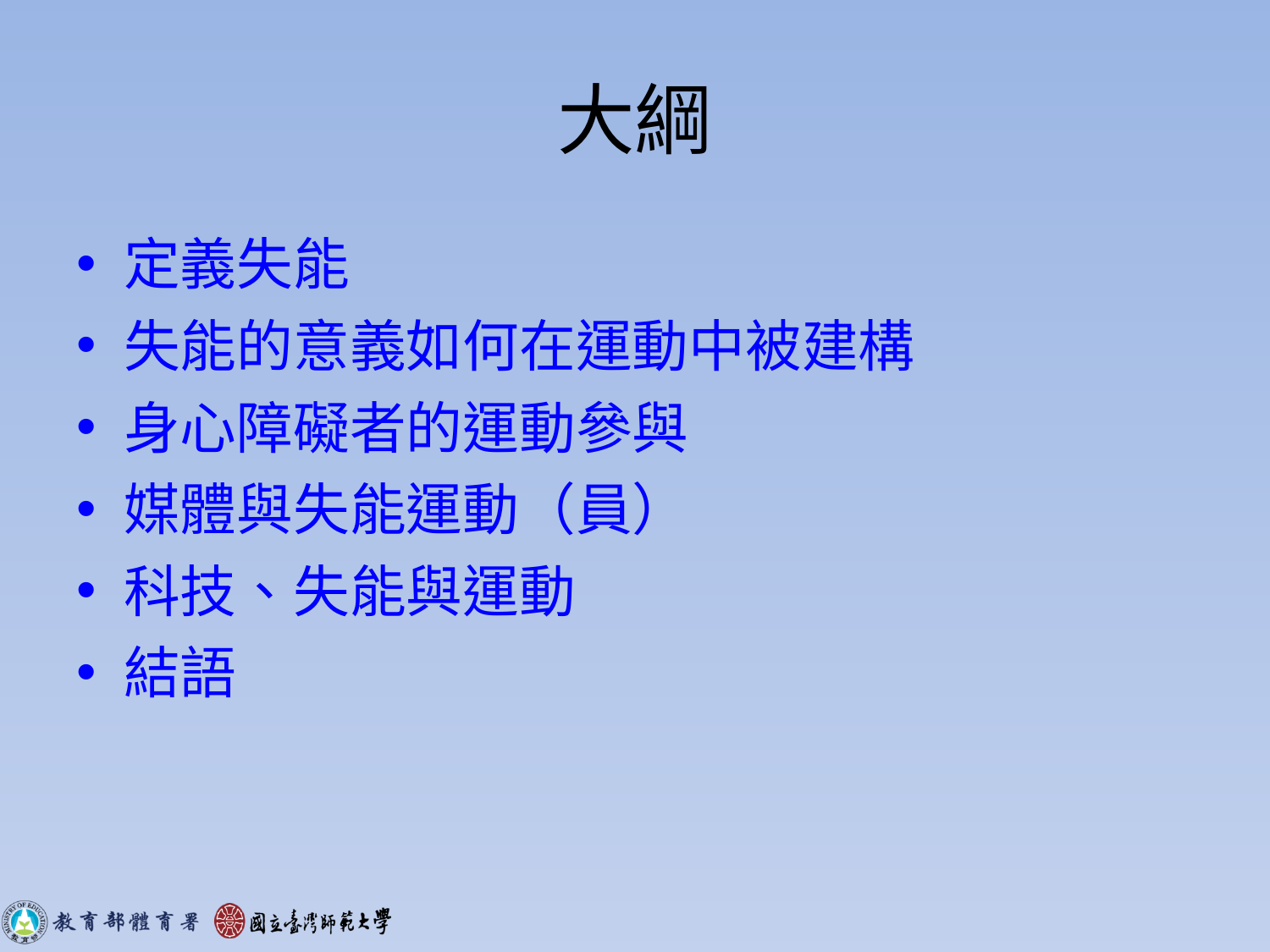

# 大綱
定義失能
失能的意義如何在運動中被建構
身心障礙者的運動參與
媒體與失能運動（員）
科技、失能與運動
結語